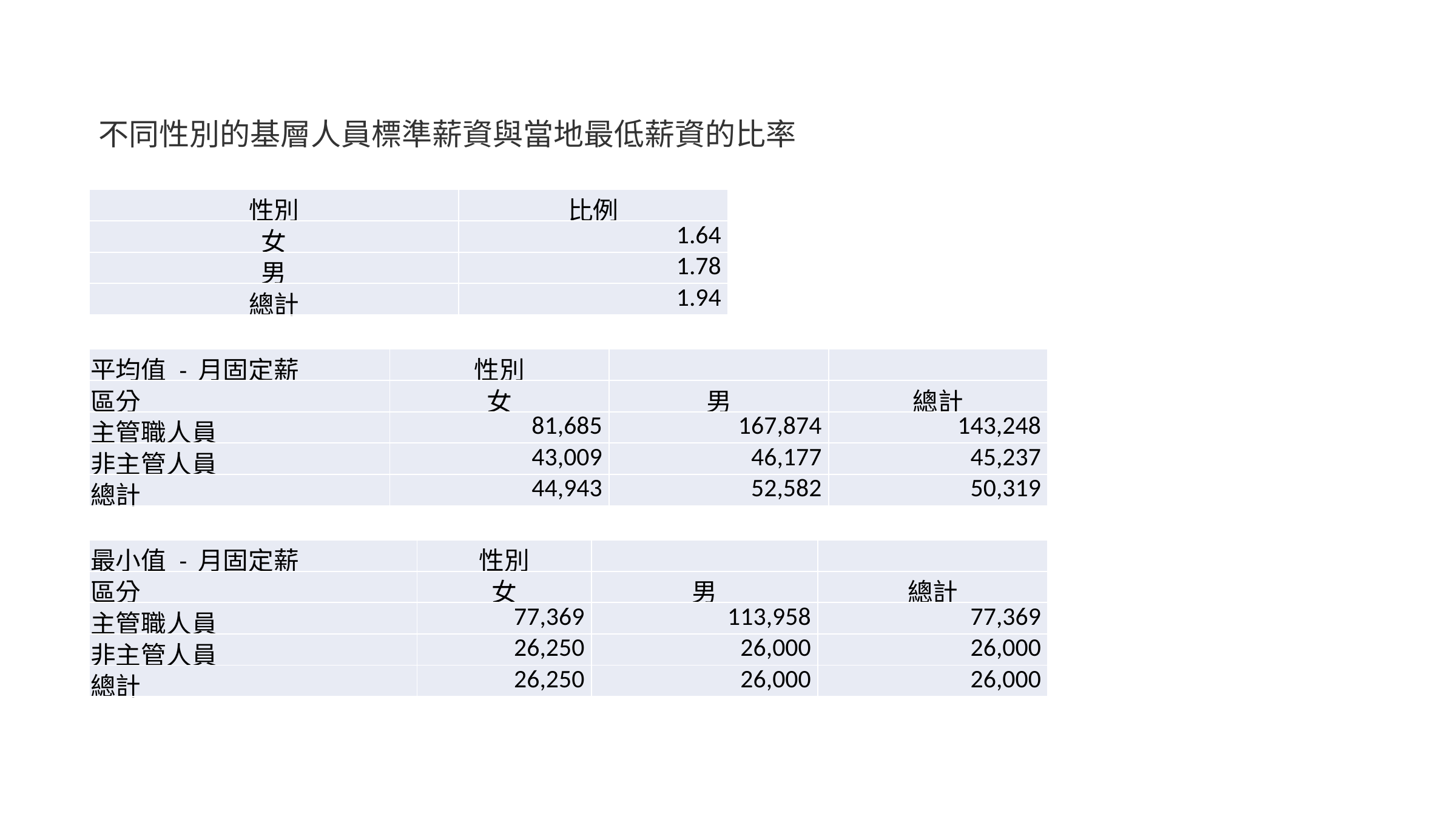

不同性別的基層人員標準薪資與當地最低薪資的比率
| 性別 | 比例 |
| --- | --- |
| 女 | 1.64 |
| 男 | 1.78 |
| 總計 | 1.94 |
| 平均值 - 月固定薪 | 性別 |  |  |
| --- | --- | --- | --- |
| 區分 | 女 | 男 | 總計 |
| 主管職人員 | 81,685 | 167,874 | 143,248 |
| 非主管人員 | 43,009 | 46,177 | 45,237 |
| 總計 | 44,943 | 52,582 | 50,319 |
| 最小值 - 月固定薪 | 性別 |  |  |
| --- | --- | --- | --- |
| 區分 | 女 | 男 | 總計 |
| 主管職人員 | 77,369 | 113,958 | 77,369 |
| 非主管人員 | 26,250 | 26,000 | 26,000 |
| 總計 | 26,250 | 26,000 | 26,000 |